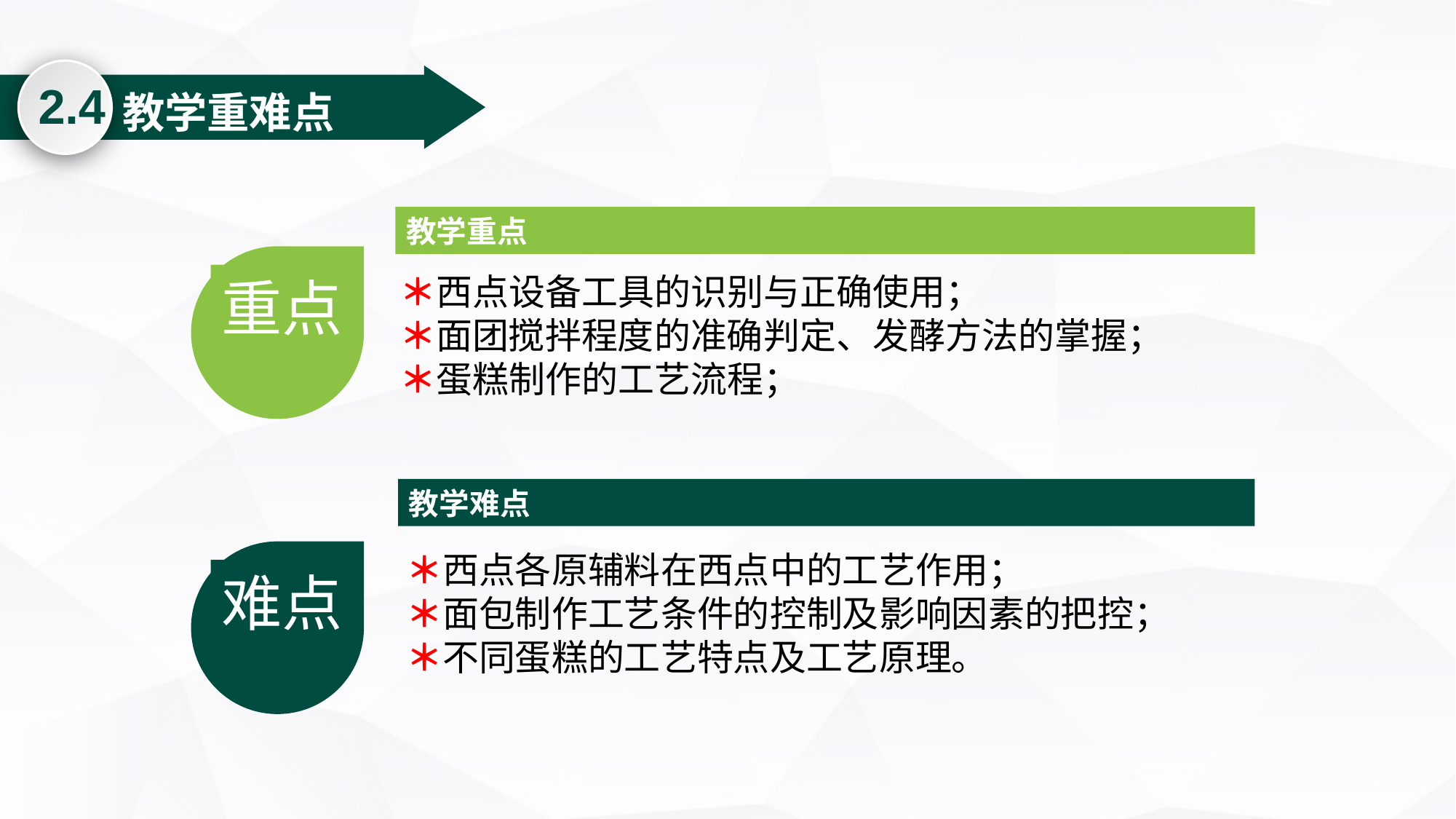

2.4
教学重难点
教学重点

重点
＊西点设备工具的识别与正确使用；
＊面团搅拌程度的准确判定、发酵方法的掌握；
＊蛋糕制作的工艺流程；
教学难点

难点
＊西点各原辅料在西点中的工艺作用；
＊面包制作工艺条件的控制及影响因素的把控；
＊不同蛋糕的工艺特点及工艺原理。